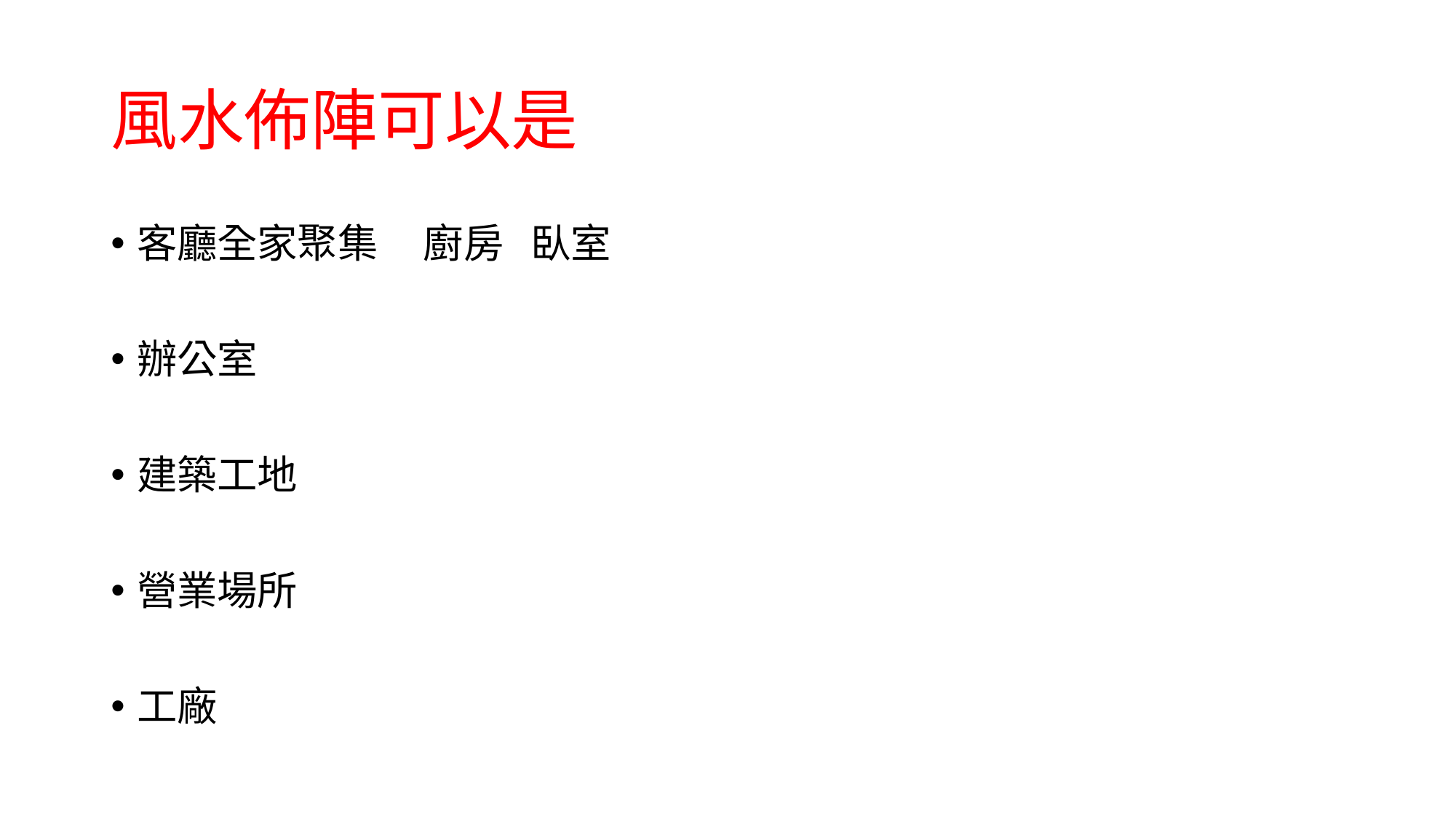

# 風水佈陣可以是
客廳全家聚集     廚房   臥室

辦公室

建築工地

營業場所

工廠